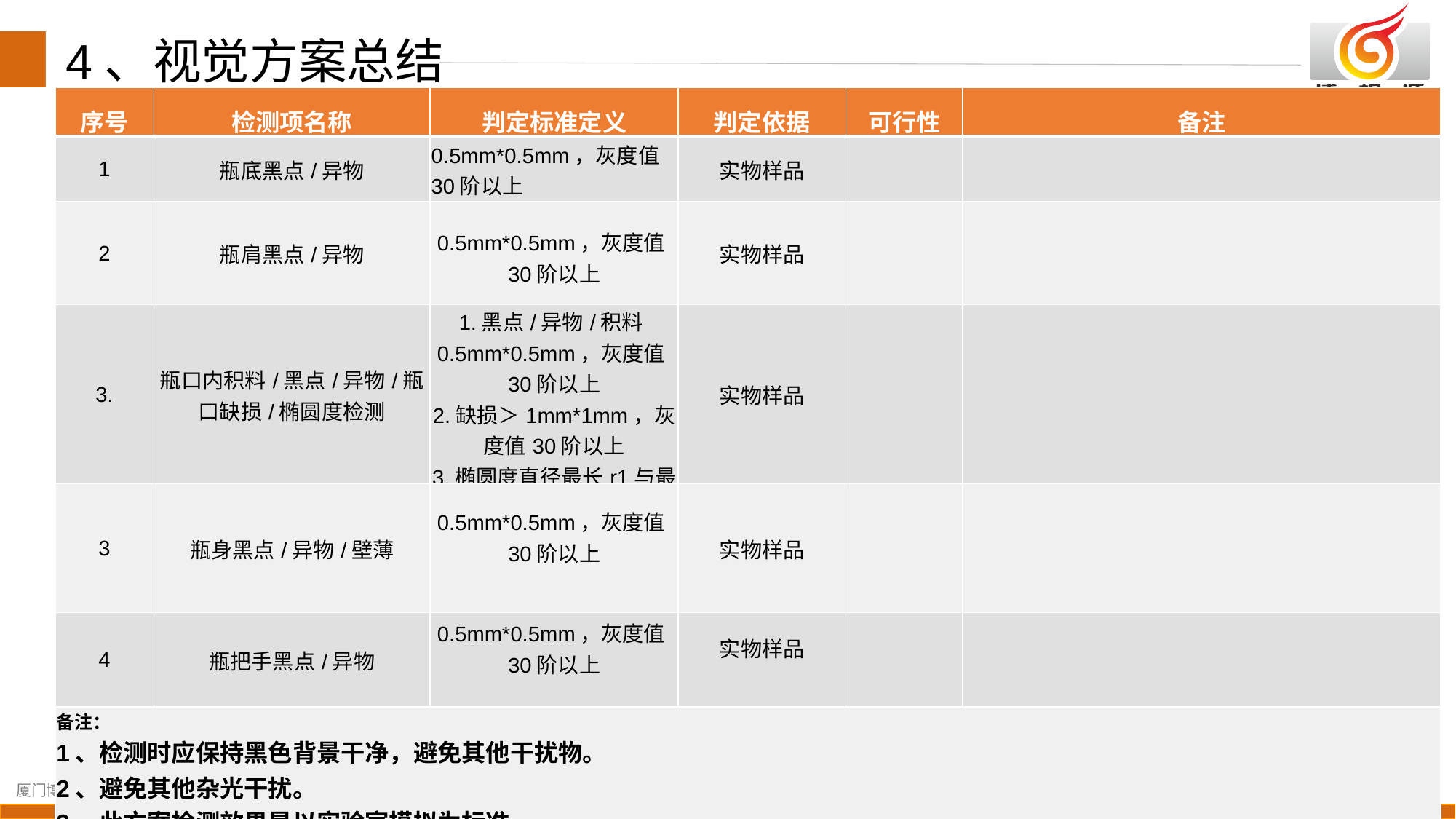

4、视觉方案总结
| 序号 | 检测项名称 | 判定标准定义 | 判定依据 | 可行性 | 备注 |
| --- | --- | --- | --- | --- | --- |
| 1 | 瓶底黑点/异物 | 0.5mm\*0.5mm，灰度值30阶以上 | 实物样品 |  |  |
| 2 | 瓶肩黑点/异物 | 0.5mm\*0.5mm，灰度值30阶以上 | 实物样品 |  |  |
| 3. | 瓶口内积料/黑点/异物/瓶口缺损/椭圆度检测 | 1.黑点/异物/积料0.5mm\*0.5mm，灰度值30阶以上 2.缺损＞1mm\*1mm，灰度值30阶以上 3.椭圆度直径最长r1与最短r2相差1mm，可检出 | 实物样品 |  |  |
| 3 | 瓶身黑点/异物/壁薄 | 0.5mm\*0.5mm，灰度值30阶以上 | 实物样品 |  |  |
| 4 | 瓶把手黑点/异物 | 0.5mm\*0.5mm，灰度值30阶以上 | 实物样品 |  |  |
| 备注： 1、检测时应保持黑色背景干净，避免其他干扰物。 2、避免其他杂光干扰。 3、此方案检测效果是以实验室模拟为标准。 4、方案检测项判定以技术协议专项为验收标准。 5、客户所提供的不良品缺陷均比较大，缺陷部位明显，目前测试均可以检测。 如有部位不明显处,缺陷大小比较极限，需重新提供样品，再次测试。 |  |  |  |  |  |